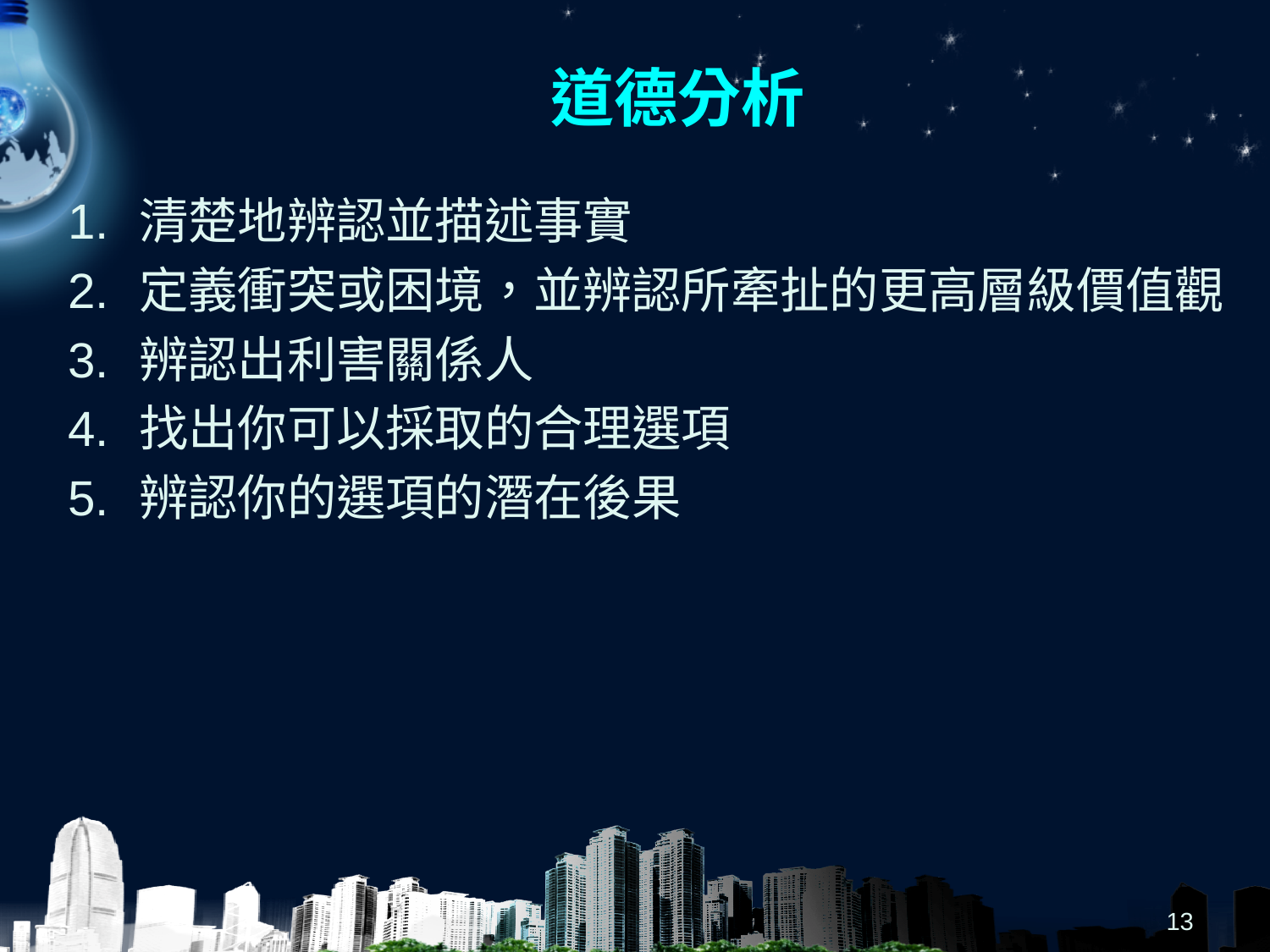

# 道德分析
清楚地辨認並描述事實
定義衝突或困境，並辨認所牽扯的更高層級價值觀
辨認出利害關係人
找出你可以採取的合理選項
辨認你的選項的潛在後果
13